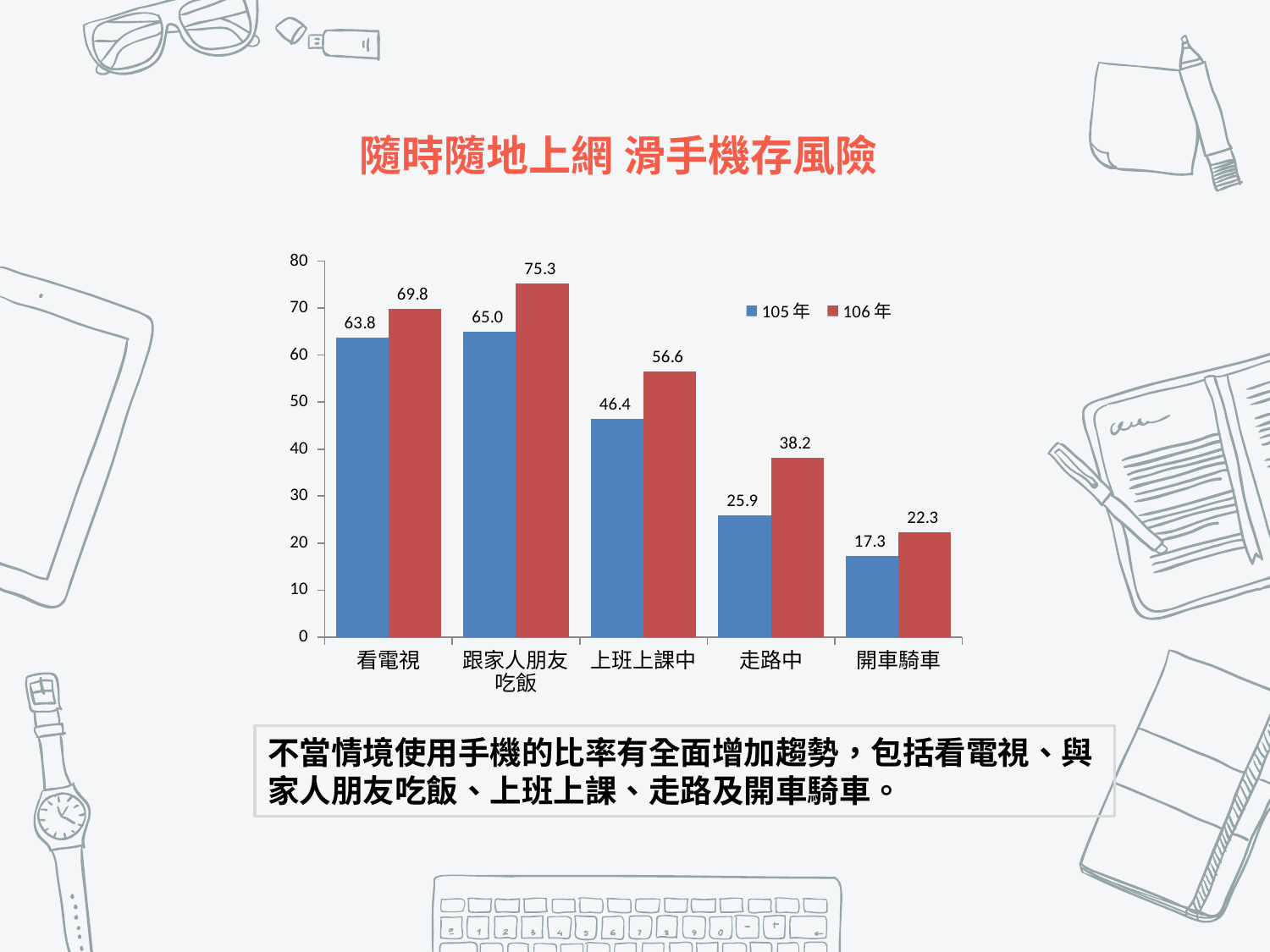

隨時隨地上網 滑手機存風險

### Chart

| Category | 105年 | 106年 |
|---|---|---|
| 看電視 | 63.8 | 69.8 |
| 跟家人朋友吃飯 | 65.0 | 75.3 |
| 上班上課中 | 46.4 | 56.6 |
| 走路中 | 25.9 | 38.2 |
| 開車騎車 | 17.3 | 22.3 |
不當情境使用手機的比率有全面增加趨勢，包括看電視、與家人朋友吃飯、上班上課、走路及開車騎車。